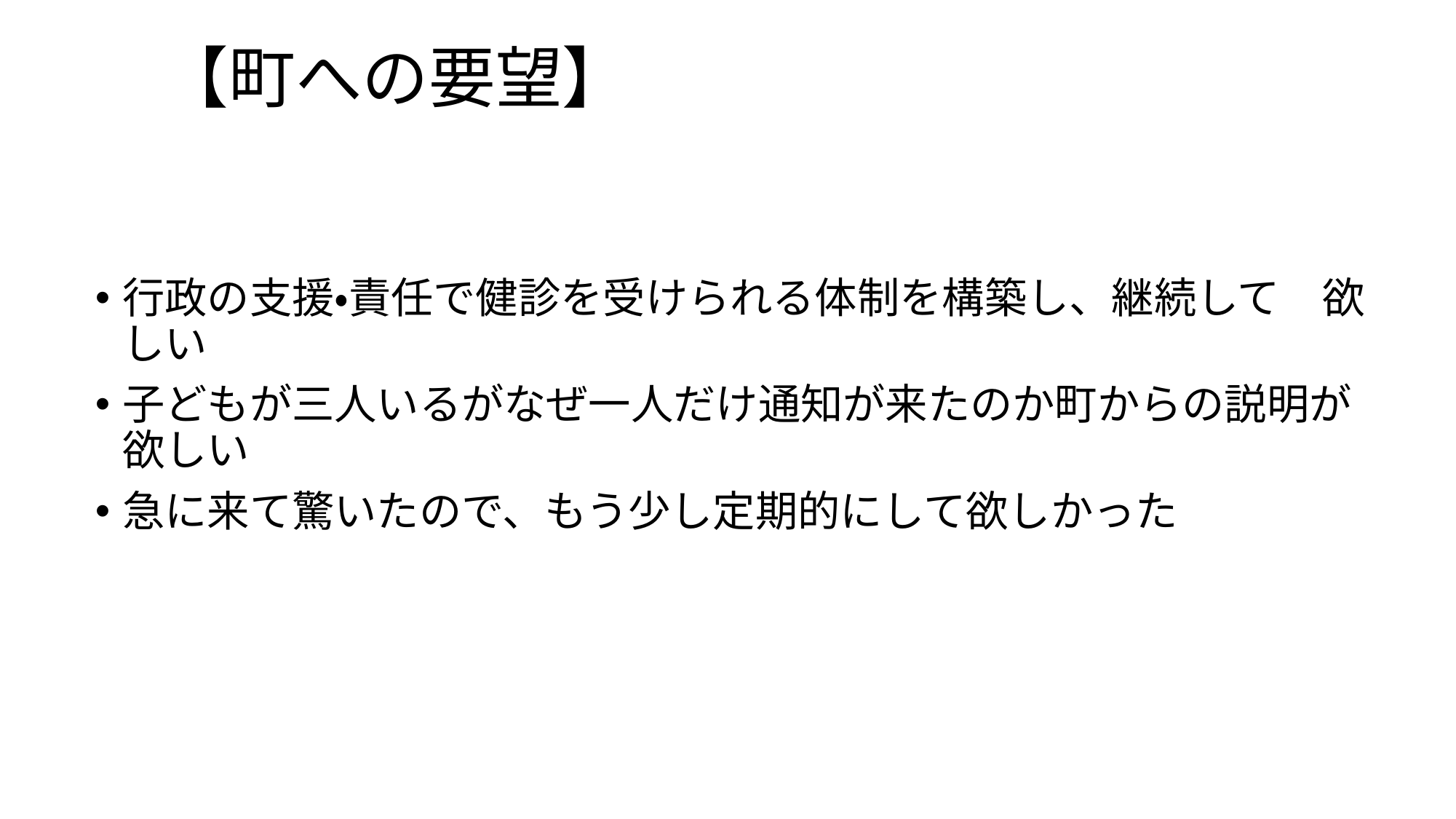

# 【町への要望】
行政の支援・責任で健診を受けられる体制を構築し、継続して　欲しい
子どもが三人いるがなぜ一人だけ通知が来たのか町からの説明が欲しい
急に来て驚いたので、もう少し定期的にして欲しかった